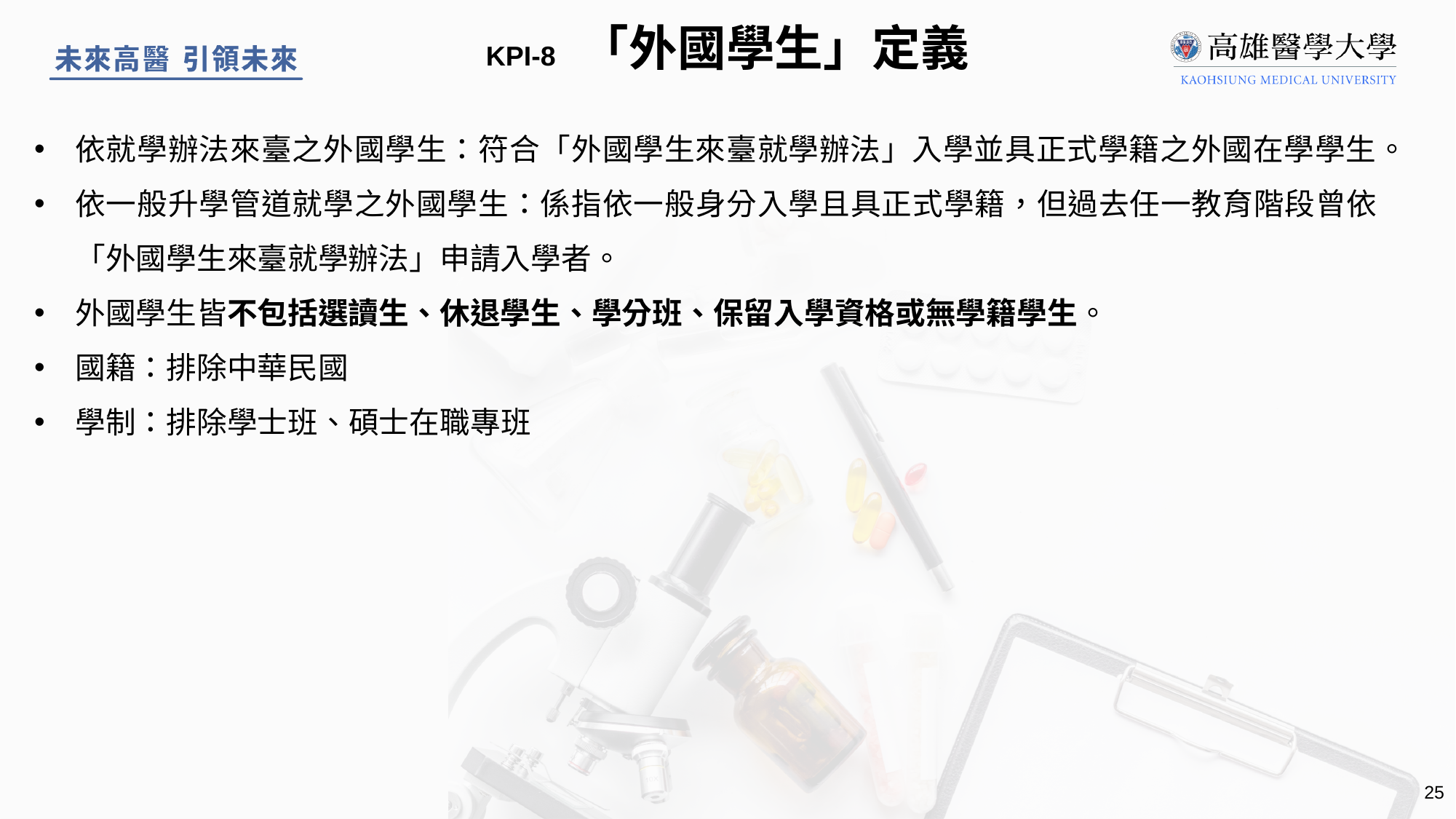

KPI-8 「外國學生」定義
依就學辦法來臺之外國學生：符合「外國學生來臺就學辦法」入學並具正式學籍之外國在學學生。
依一般升學管道就學之外國學生：係指依一般身分入學且具正式學籍，但過去任一教育階段曾依「外國學生來臺就學辦法」申請入學者。
外國學生皆不包括選讀生、休退學生、學分班、保留入學資格或無學籍學生。
國籍：排除中華民國
學制：排除學士班、碩士在職專班
25